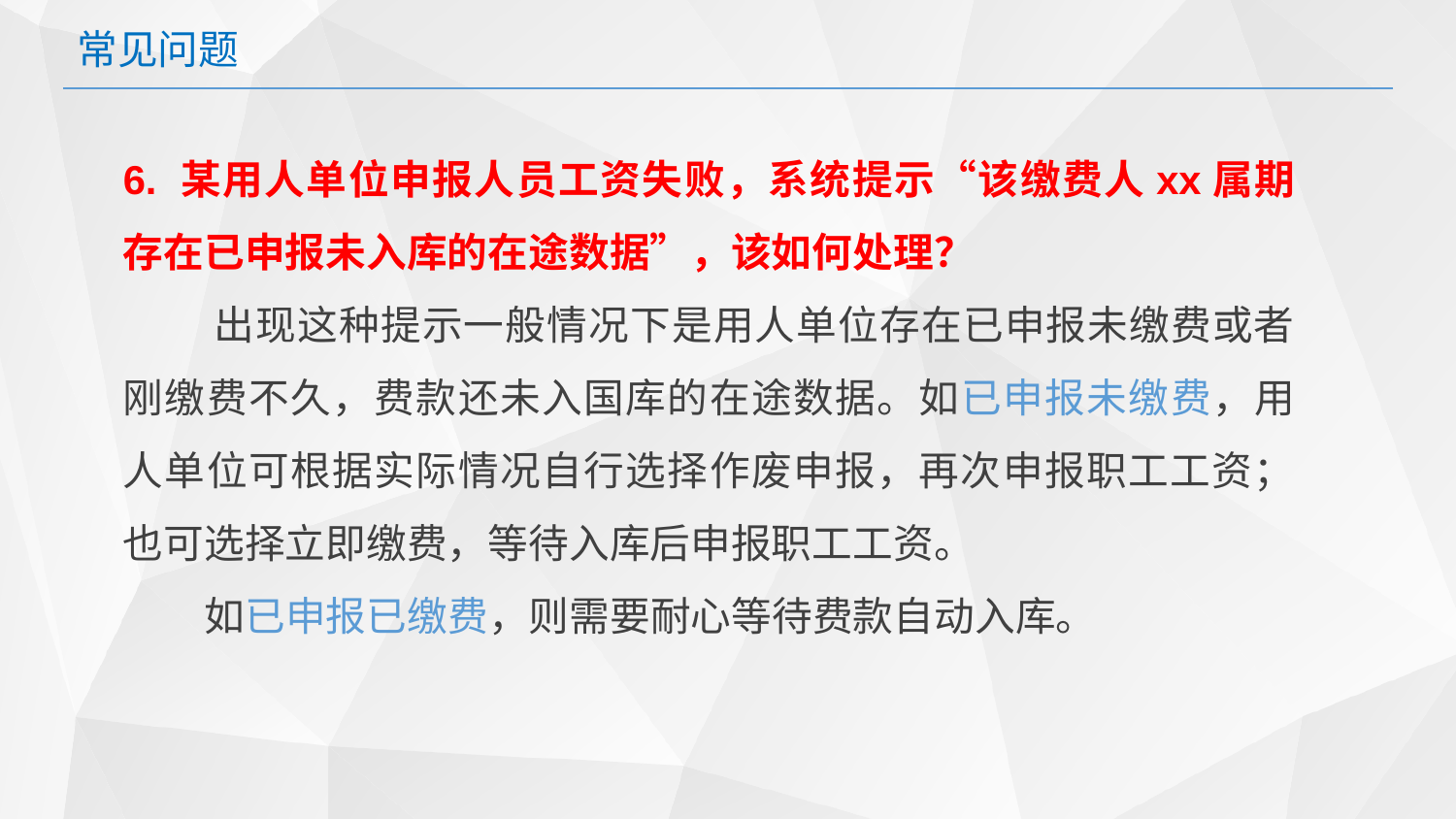

常见问题
6. 某用人单位申报人员工资失败，系统提示“该缴费人xx属期存在已申报未入库的在途数据”，该如何处理？
        出现这种提示一般情况下是用人单位存在已申报未缴费或者刚缴费不久，费款还未入国库的在途数据。如已申报未缴费，用人单位可根据实际情况自行选择作废申报，再次申报职工工资；也可选择立即缴费，等待入库后申报职工工资。
        如已申报已缴费，则需要耐心等待费款自动入库。